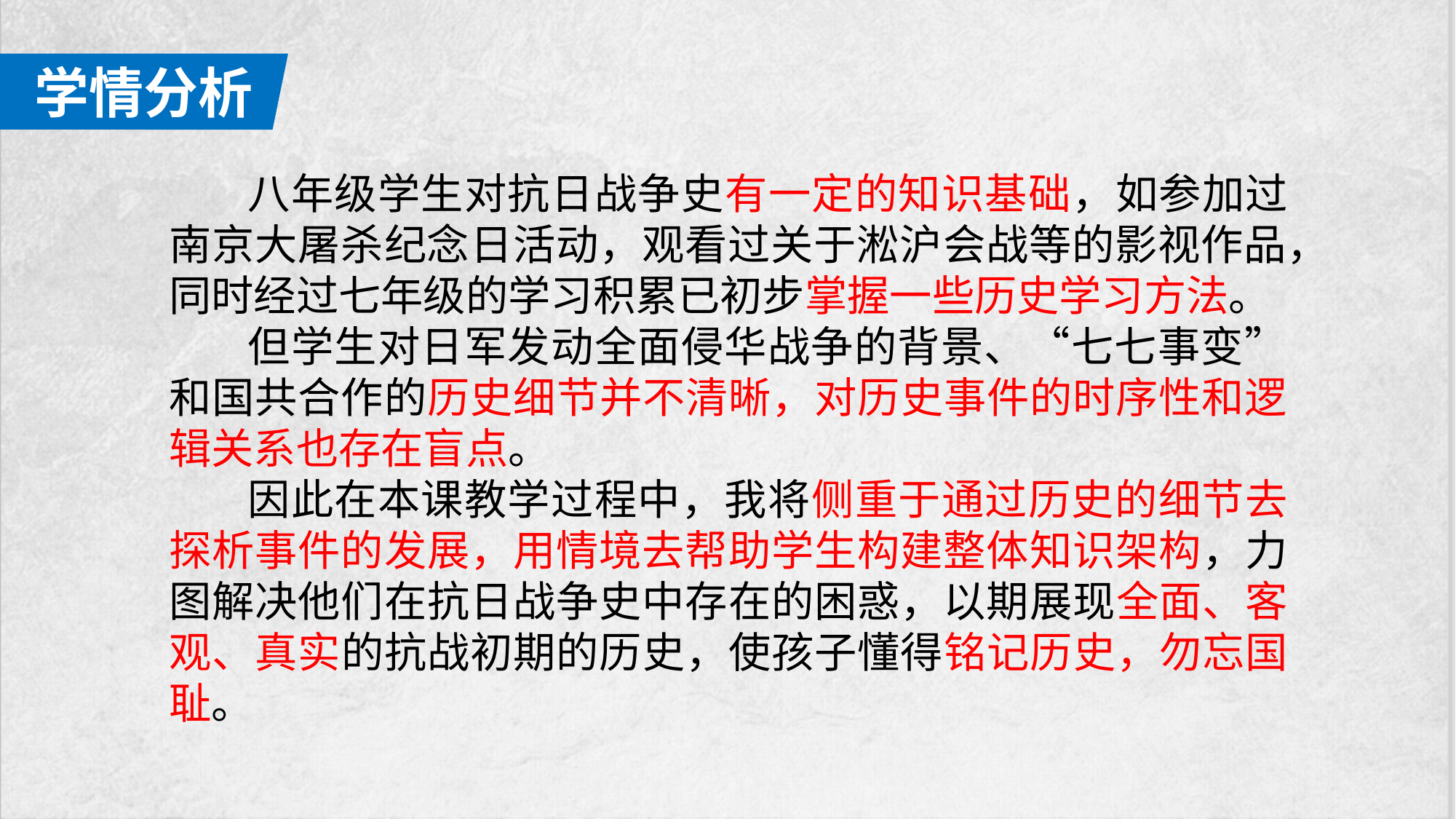

学情分析
   八年级学生对抗日战争史有一定的知识基础，如参加过南京大屠杀纪念日活动，观看过关于淞沪会战等的影视作品，同时经过七年级的学习积累已初步掌握一些历史学习方法。
   但学生对日军发动全面侵华战争的背景、“七七事变”和国共合作的历史细节并不清晰，对历史事件的时序性和逻辑关系也存在盲点。
   因此在本课教学过程中，我将侧重于通过历史的细节去探析事件的发展，用情境去帮助学生构建整体知识架构，力图解决他们在抗日战争史中存在的困惑，以期展现全面、客观、真实的抗战初期的历史，使孩子懂得铭记历史，勿忘国耻。